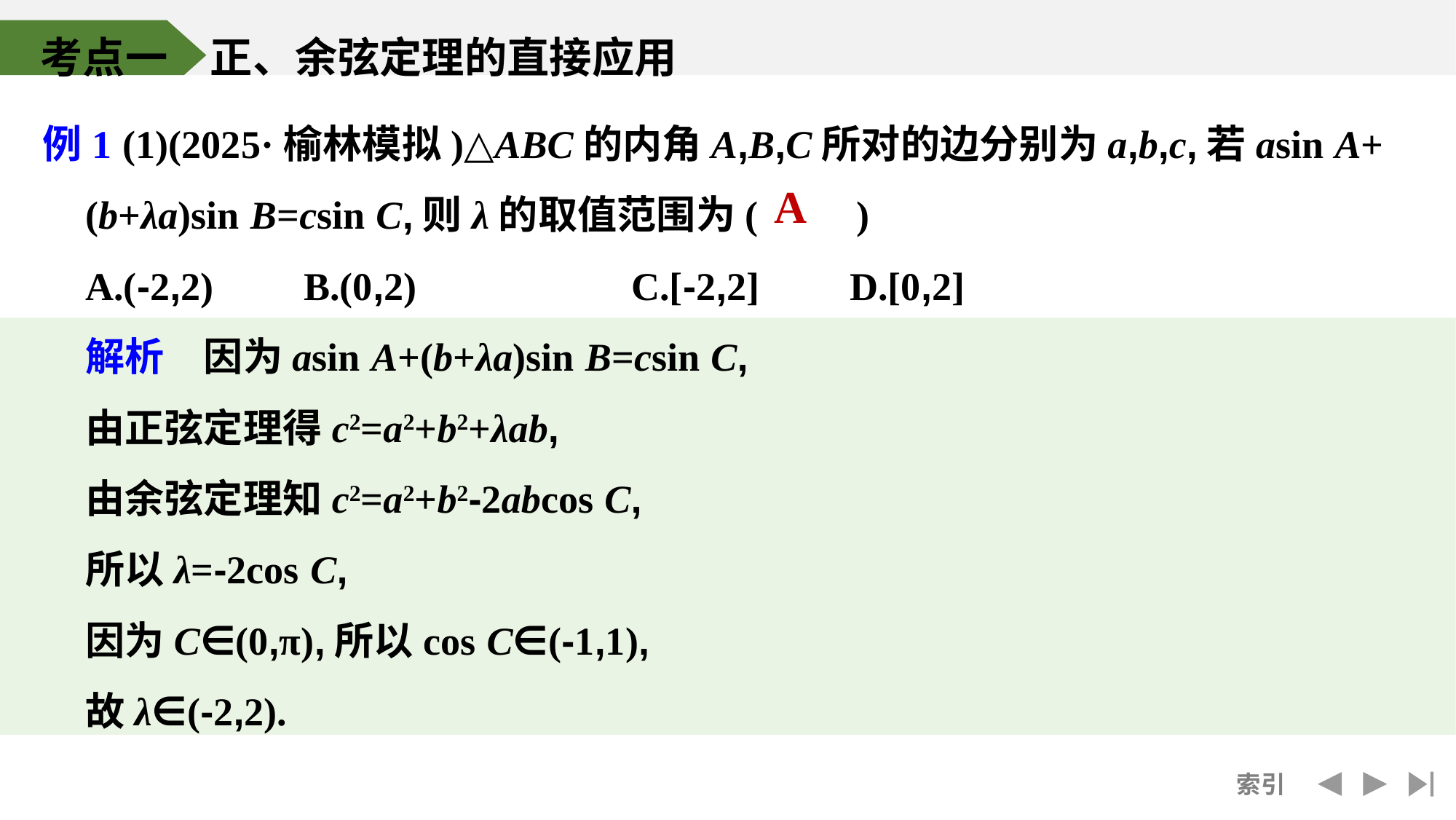

考点一　正、余弦定理的直接应用
例1 (1)(2025·榆林模拟)△ABC的内角A,B,C所对的边分别为a,b,c,若asin A+
	(b+λa)sin B=csin C,则λ的取值范围为(　　)
	A.(-2,2)	B.(0,2)		C.[-2,2]	D.[0,2]
	解析　因为asin A+(b+λa)sin B=csin C,
	由正弦定理得c2=a2+b2+λab,
	由余弦定理知c2=a2+b2-2abcos C,
	所以λ=-2cos C,
	因为C∈(0,π),所以cos C∈(-1,1),
	故λ∈(-2,2).
A